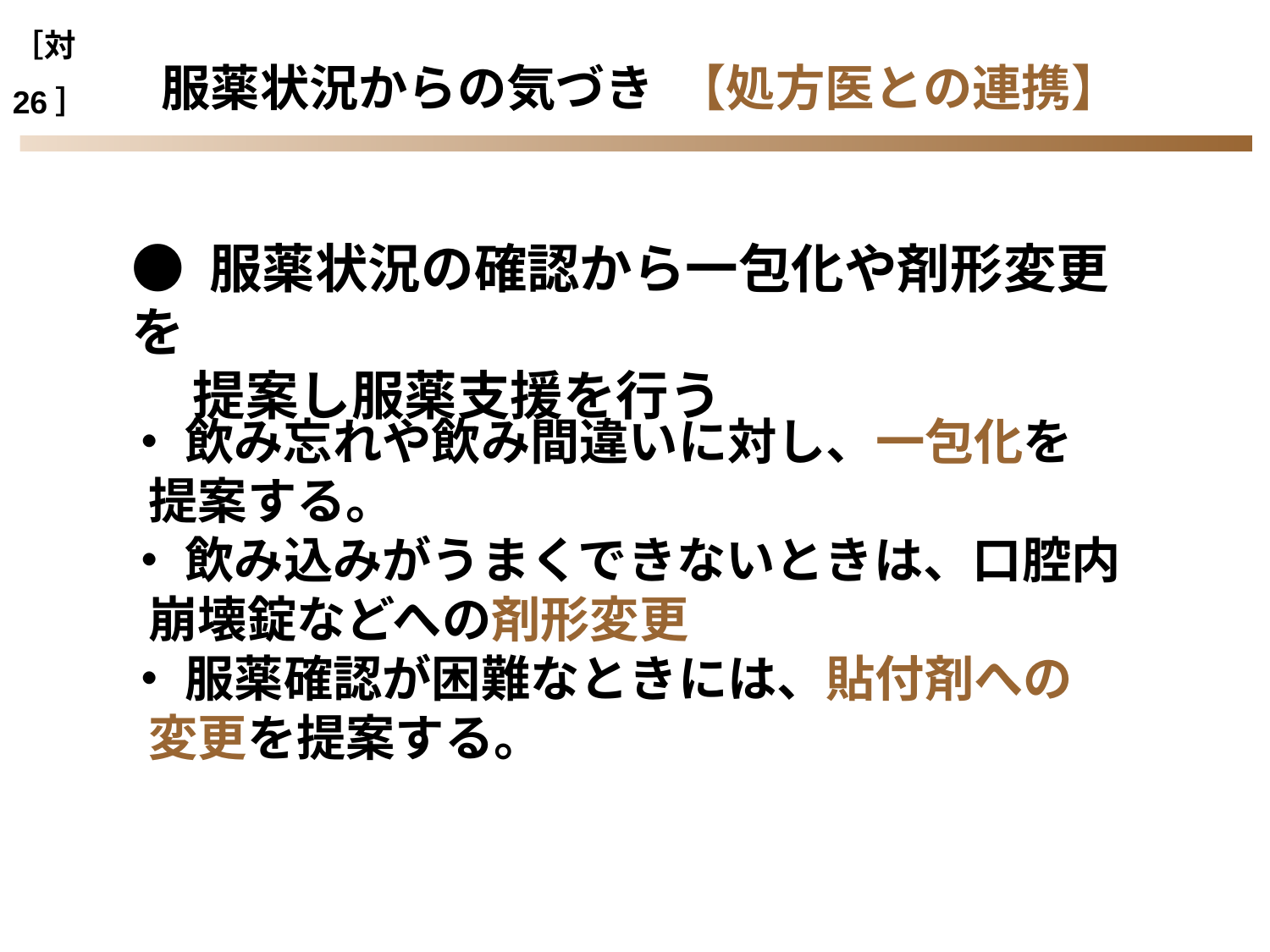

［対26］
服薬状況からの気づき  【処方医との連携】

● 服薬状況の確認から一包化や剤形変更を
    提案し服薬支援を行う
  ・ 飲み忘れや飲み間違いに対し、一包化を
     提案する。
  ・ 飲み込みがうまくできないときは、口腔内
     崩壊錠などへの剤形変更
  ・ 服薬確認が困難なときには、貼付剤への
     変更を提案する。